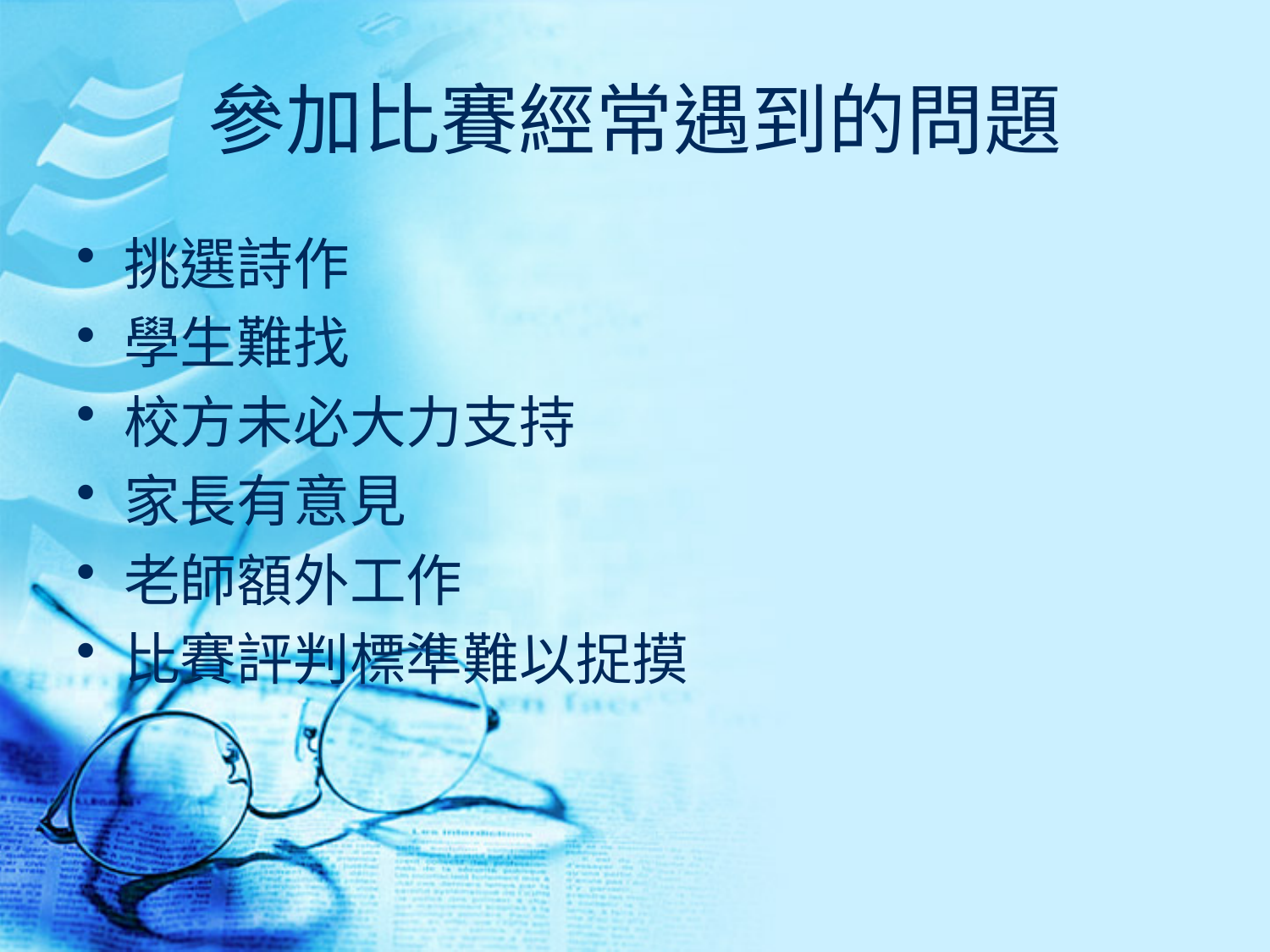

# 參加比賽經常遇到的問題
挑選詩作
學生難找
校方未必大力支持
家長有意見
老師額外工作
比賽評判標準難以捉摸